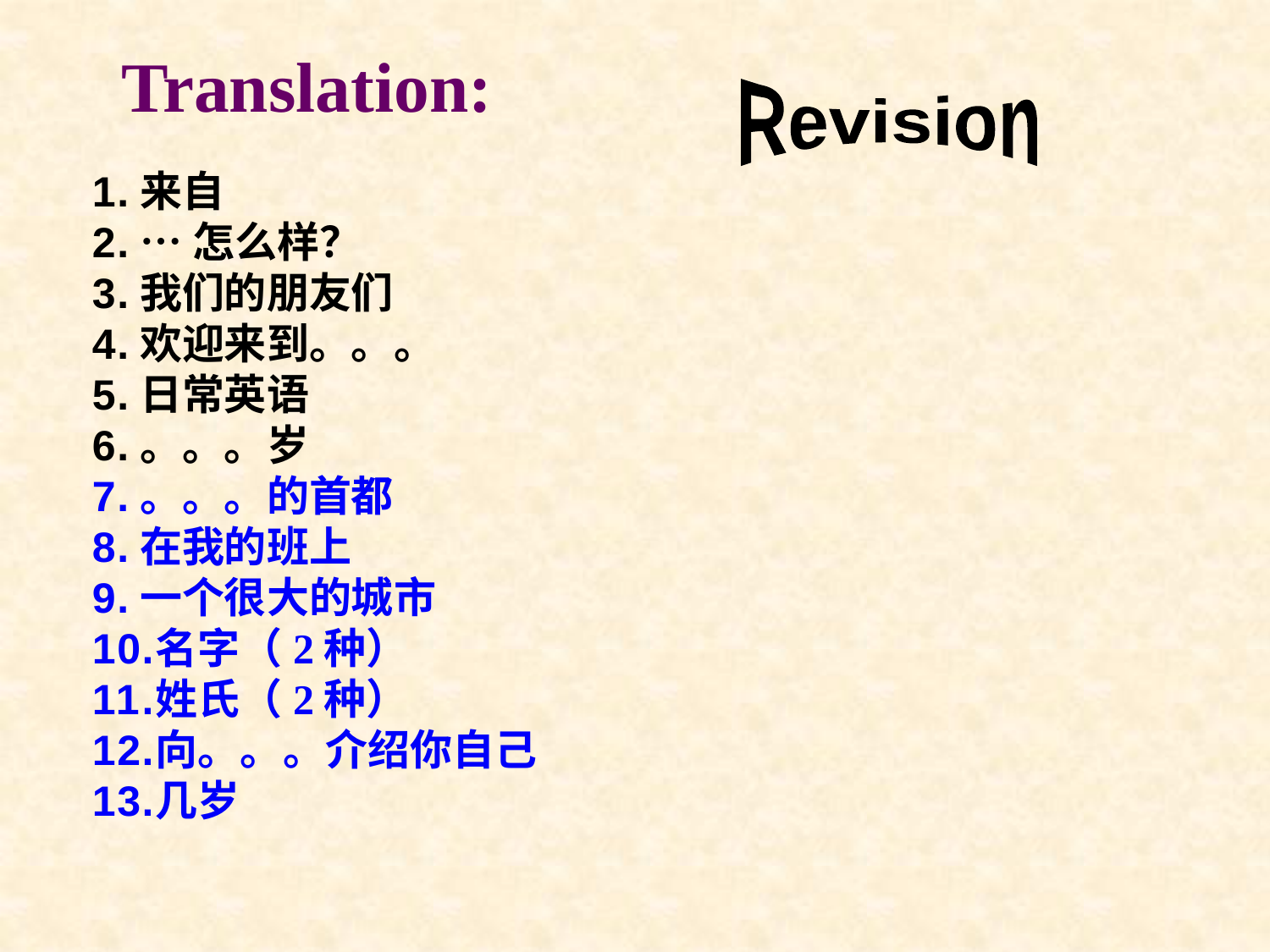

Translation:
Revision
来自
…怎么样？
我们的朋友们
欢迎来到。。。
日常英语
。。。岁
。。。的首都
在我的班上
一个很大的城市
名字（2种）
姓氏（2种）
向。。。介绍你自己
几岁